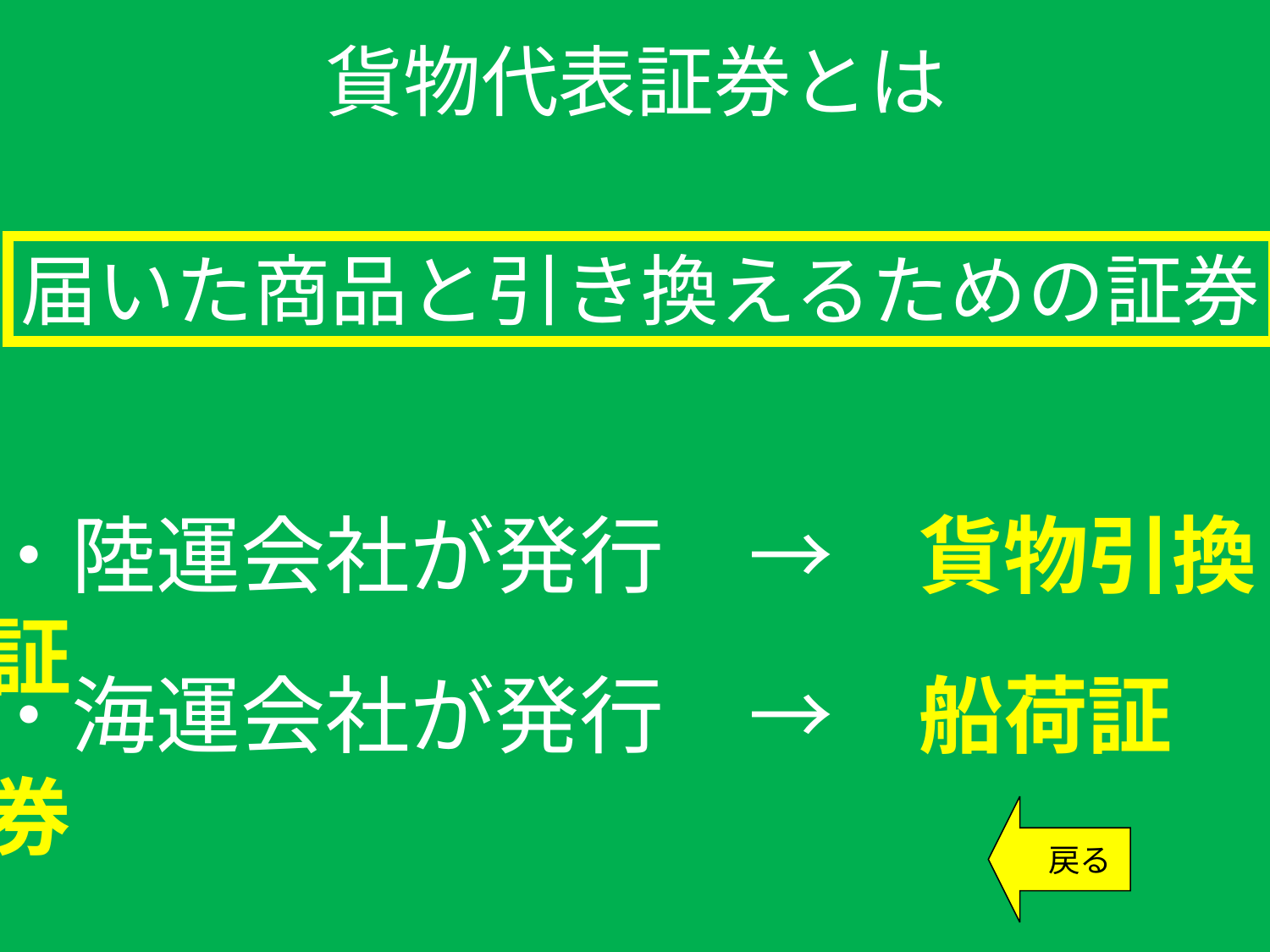

# 貨物代表証券とは
届いた商品と引き換えるための証券
・陸運会社が発行　→　貨物引換証
・海運会社が発行　→　船荷証券
　戻る